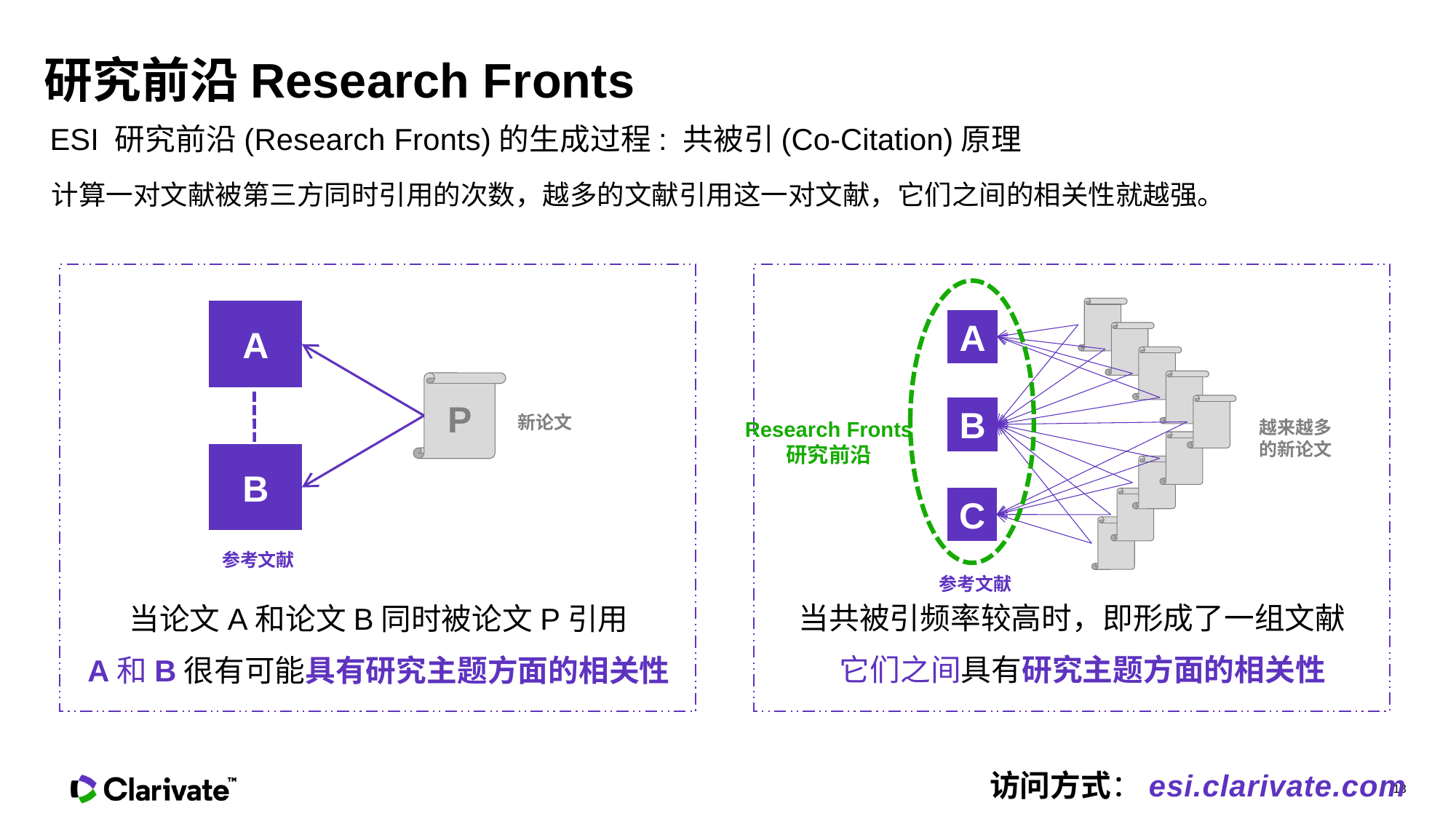

研究前沿Research Fronts
ESI 研究前沿(Research Fronts)的生成过程: 共被引(Co-Citation)原理
计算一对文献被第三方同时引用的次数，越多的文献引用这一对文献，它们之间的相关性就越强。

A

B

C

A
P
B

新论文
Research Fronts
研究前沿
越来越多
的新论文
参考文献
参考文献
当共被引频率较高时，即形成了一组文献
 它们之间具有研究主题方面的相关性
当论文A和论文B同时被论文P引用
A和B很有可能具有研究主题方面的相关性
访问方式：esi.clarivate.com
13